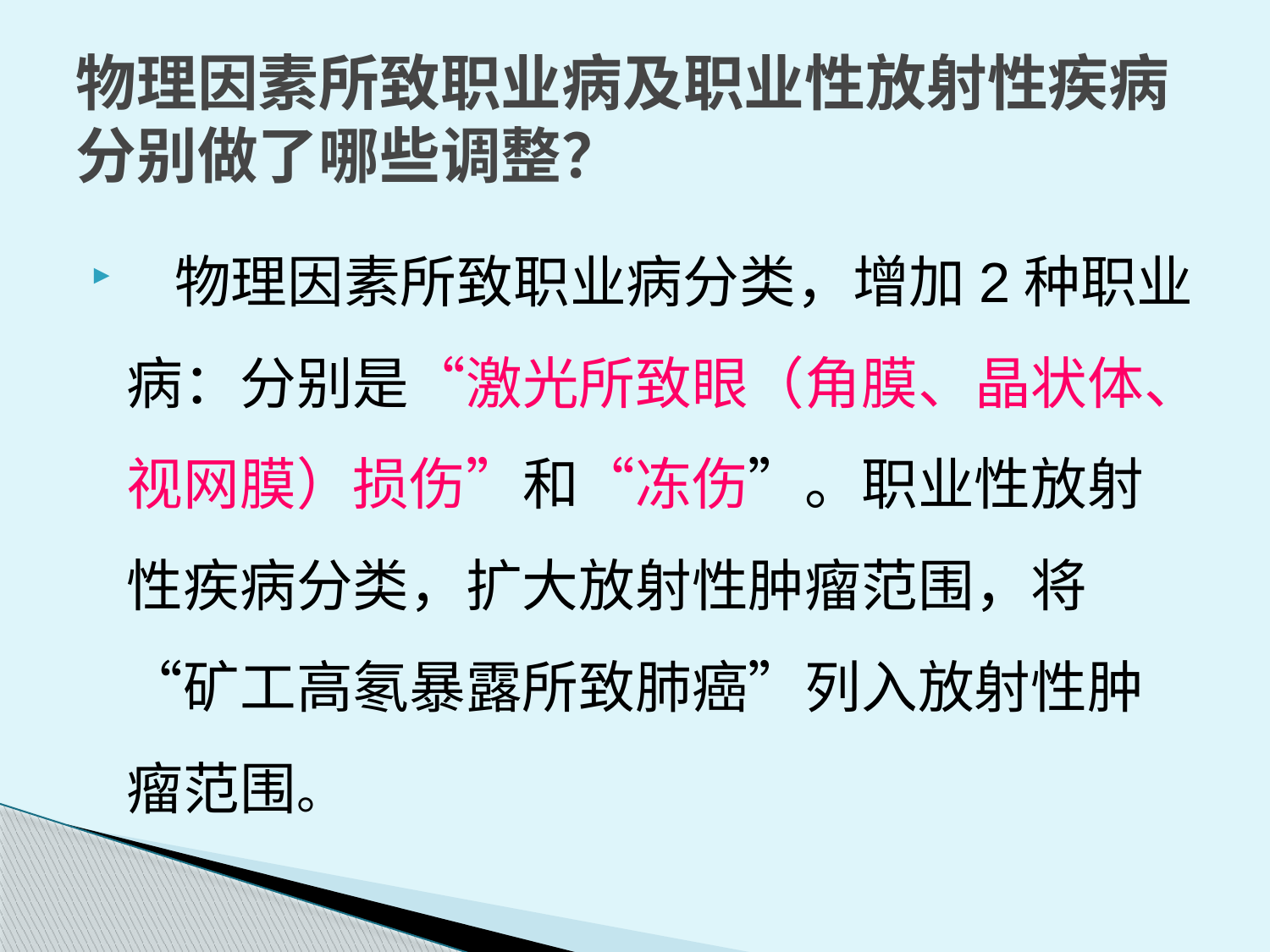

# 物理因素所致职业病及职业性放射性疾病分别做了哪些调整？
　物理因素所致职业病分类，增加2种职业病：分别是“激光所致眼（角膜、晶状体、视网膜）损伤”和“冻伤”。职业性放射性疾病分类，扩大放射性肿瘤范围，将“矿工高氡暴露所致肺癌”列入放射性肿瘤范围。